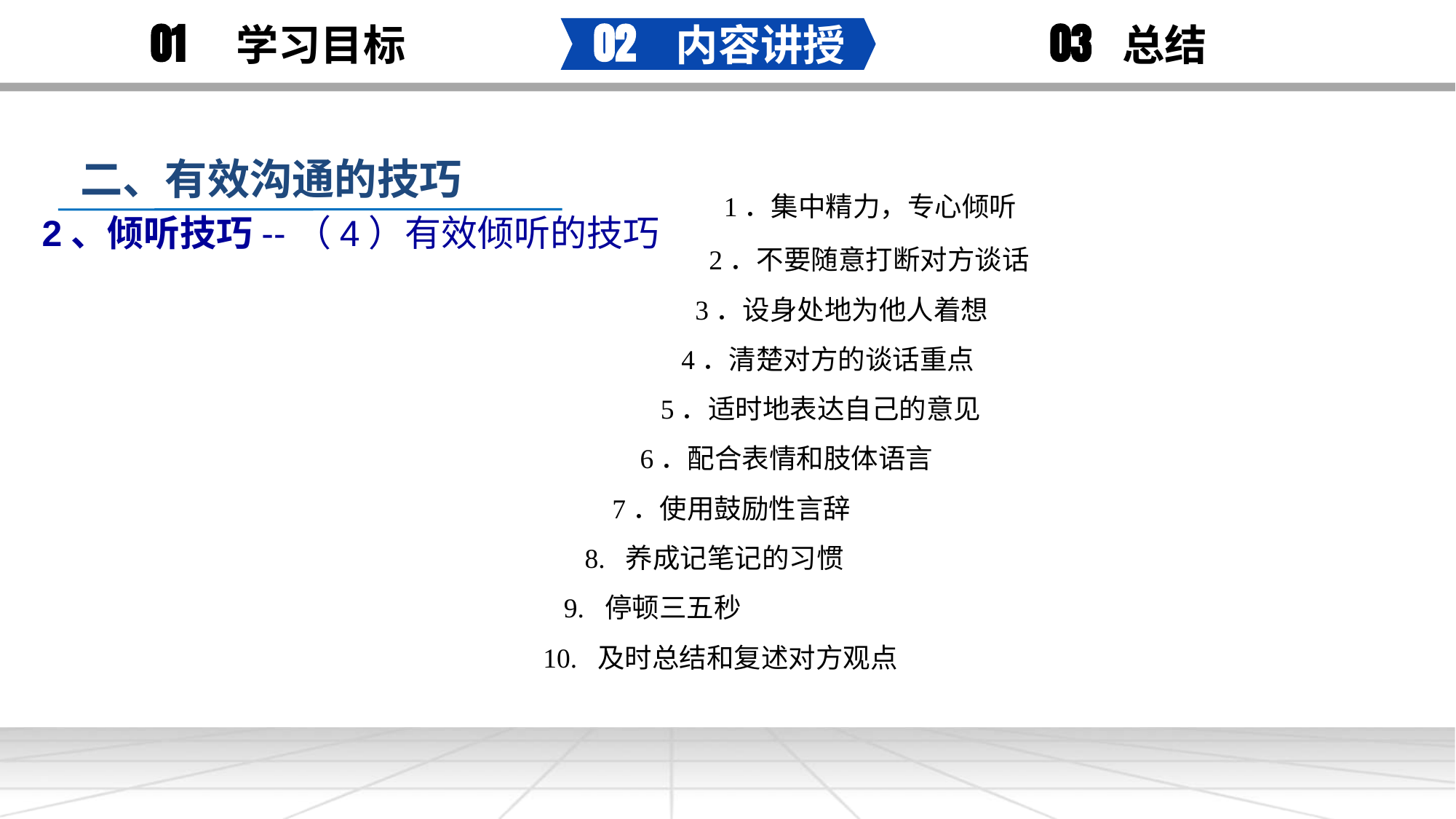

02   内容讲授
03  总结
01    学习目标

二、有效沟通的技巧
                       1．集中精力，专心倾听
                                    2．不要随意打断对方谈话
                                  3．设身处地为他人着想
                                4．清楚对方的谈话重点
                             5．适时地表达自己的意见
                          6．配合表情和肢体语言
                      7．使用鼓励性言辞
                  8.  养成记笔记的习惯
               9.  停顿三五秒
            10.  及时总结和复述对方观点
  2、倾听技巧--（4）有效倾听的技巧